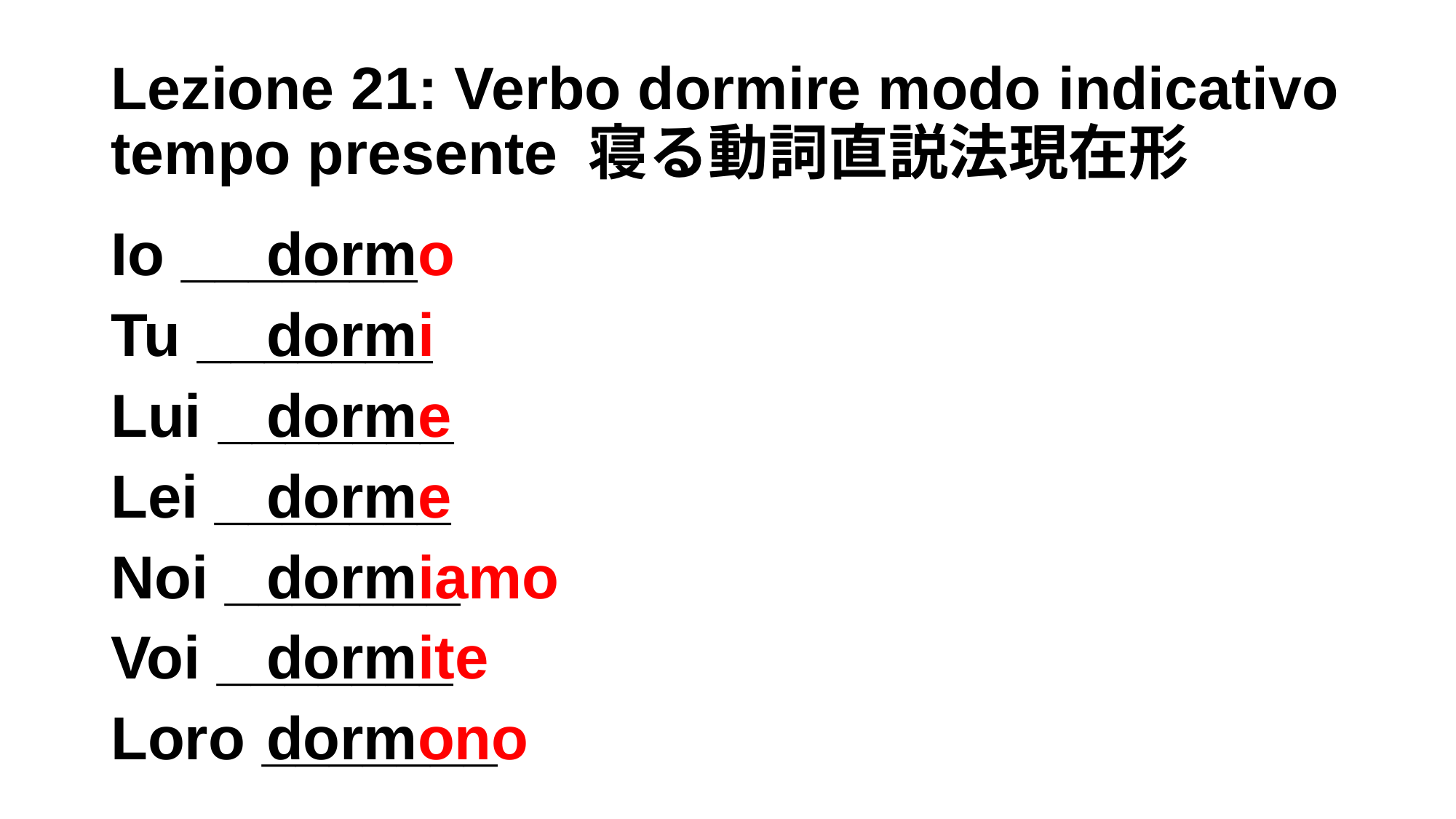

# Lezione 21: Verbo dormire modo indicativo tempo presente 寝る動詞直説法現在形
Io _______
Tu _______
Lui _______
Lei _______
Noi _______
Voi _______
Loro _______

dormo
dormi
dorme
dorme
dormiamo
dormite
dormono